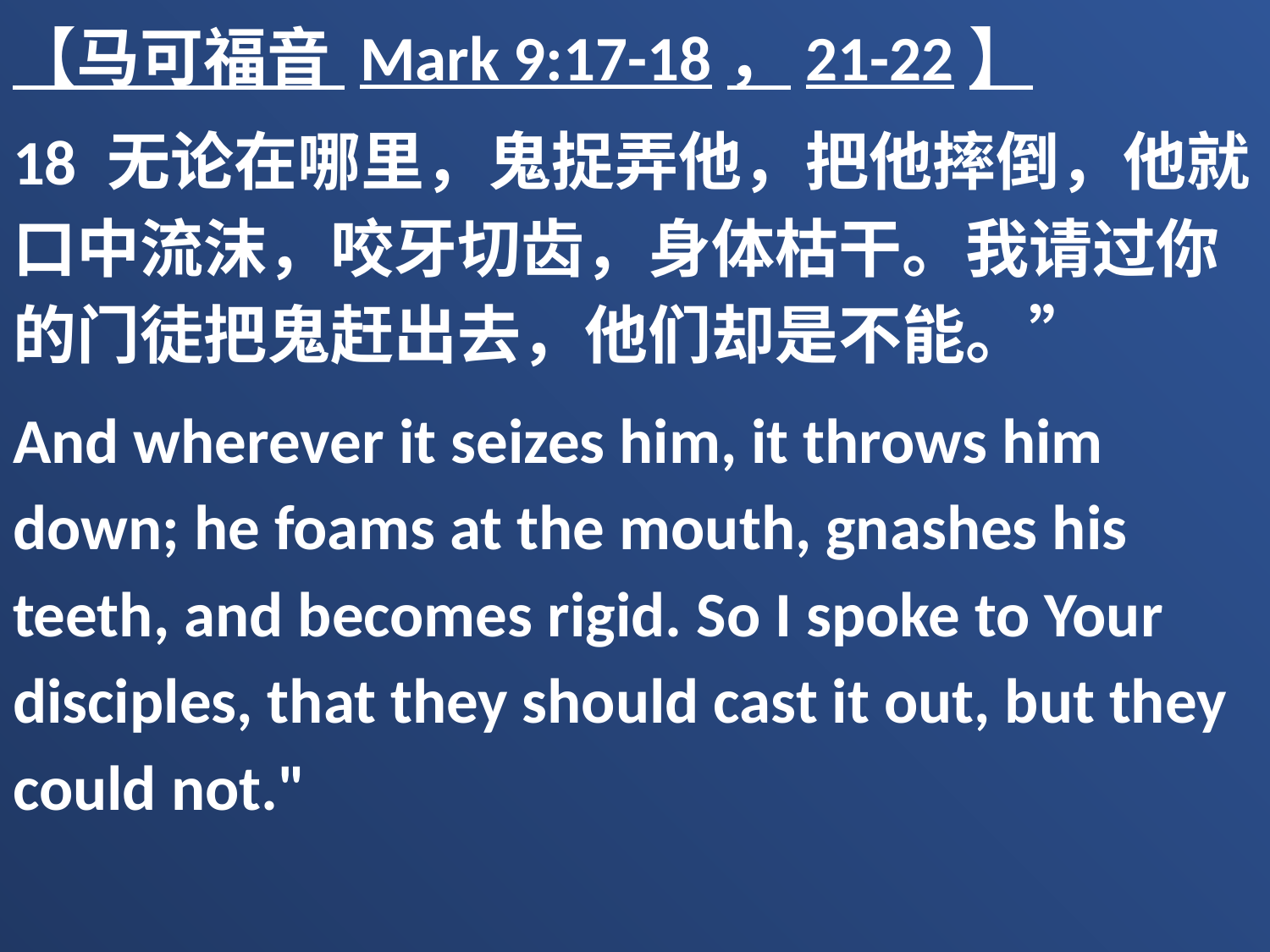

【马可福音 Mark 9:17-18，21-22】
18 无论在哪里，鬼捉弄他，把他摔倒，他就口中流沫，咬牙切齿，身体枯干。我请过你的门徒把鬼赶出去，他们却是不能。”
And wherever it seizes him, it throws him down; he foams at the mouth, gnashes his teeth, and becomes rigid. So I spoke to Your disciples, that they should cast it out, but they could not."